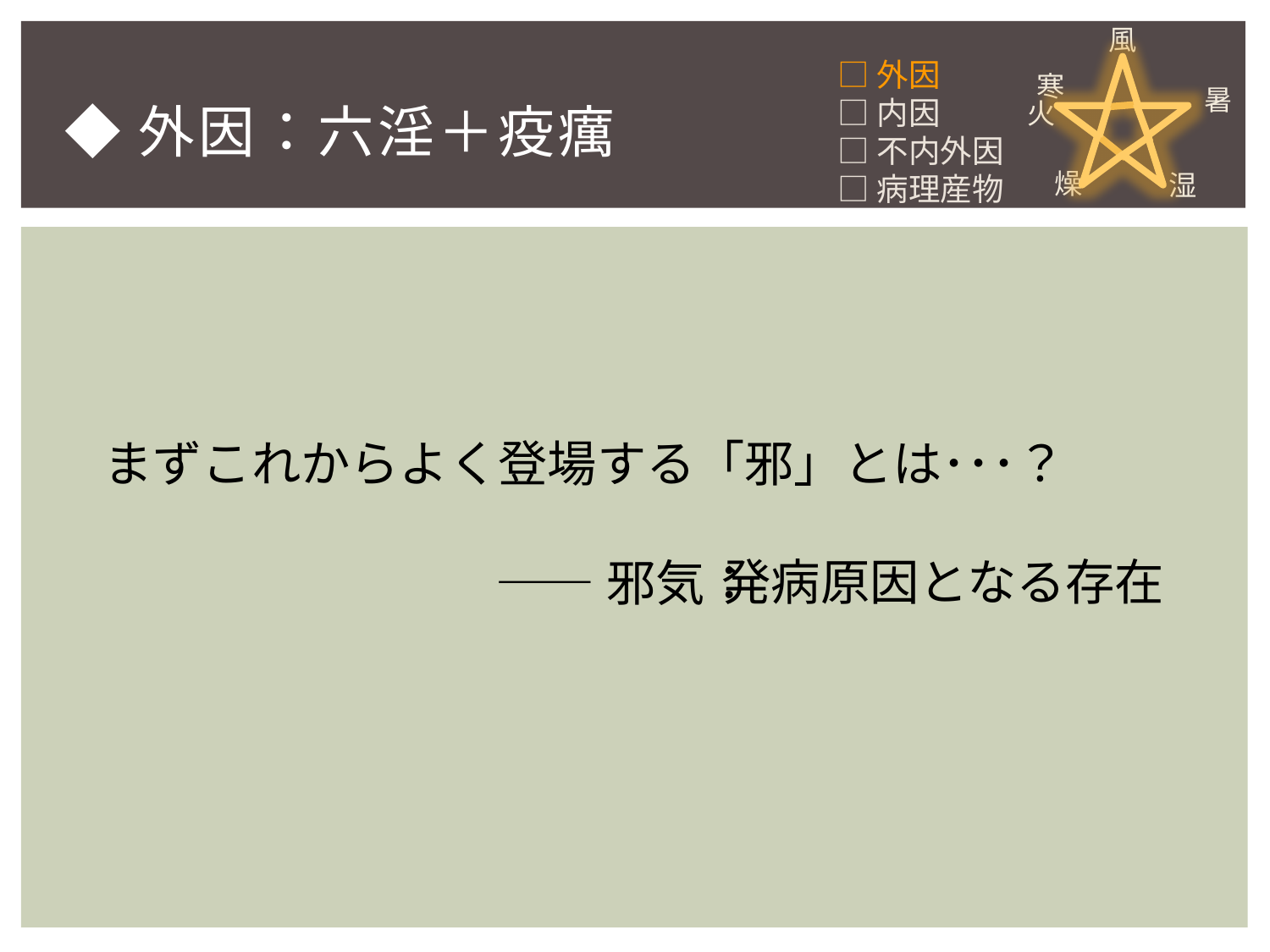

風

寒
暑
火
燥
湿
□外因
□内因
□不内外因
□病理産物
# ◆外因：六淫＋疫癘
まずこれからよく登場する「邪」とは･･･？

発病原因となる存在

――邪気：